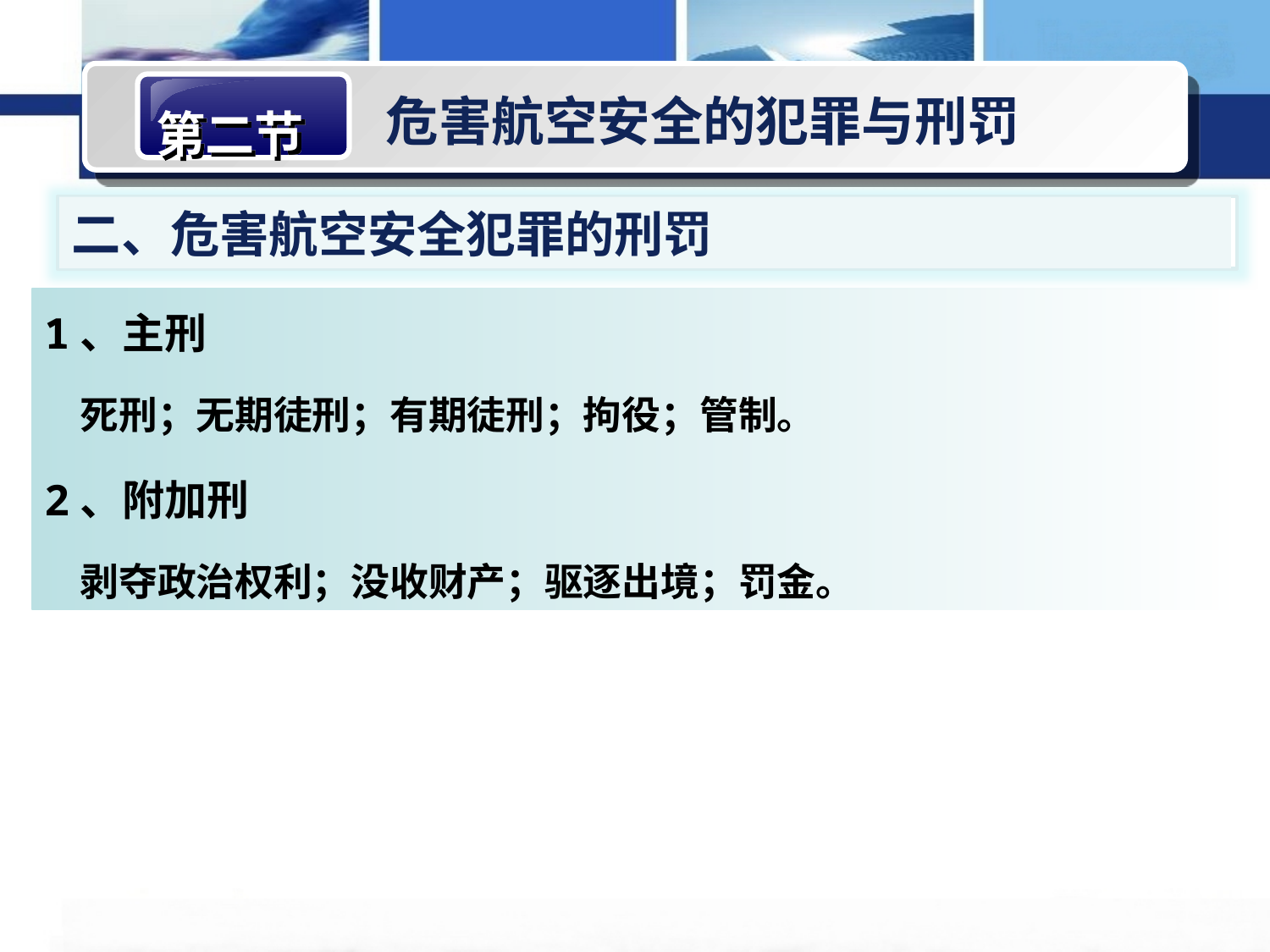

第二节
危害航空安全的犯罪与刑罚

二、危害航空安全犯罪的刑罚
1、主刑
   死刑；无期徒刑；有期徒刑；拘役；管制。
2、附加刑
   剥夺政治权利；没收财产；驱逐出境；罚金。
10